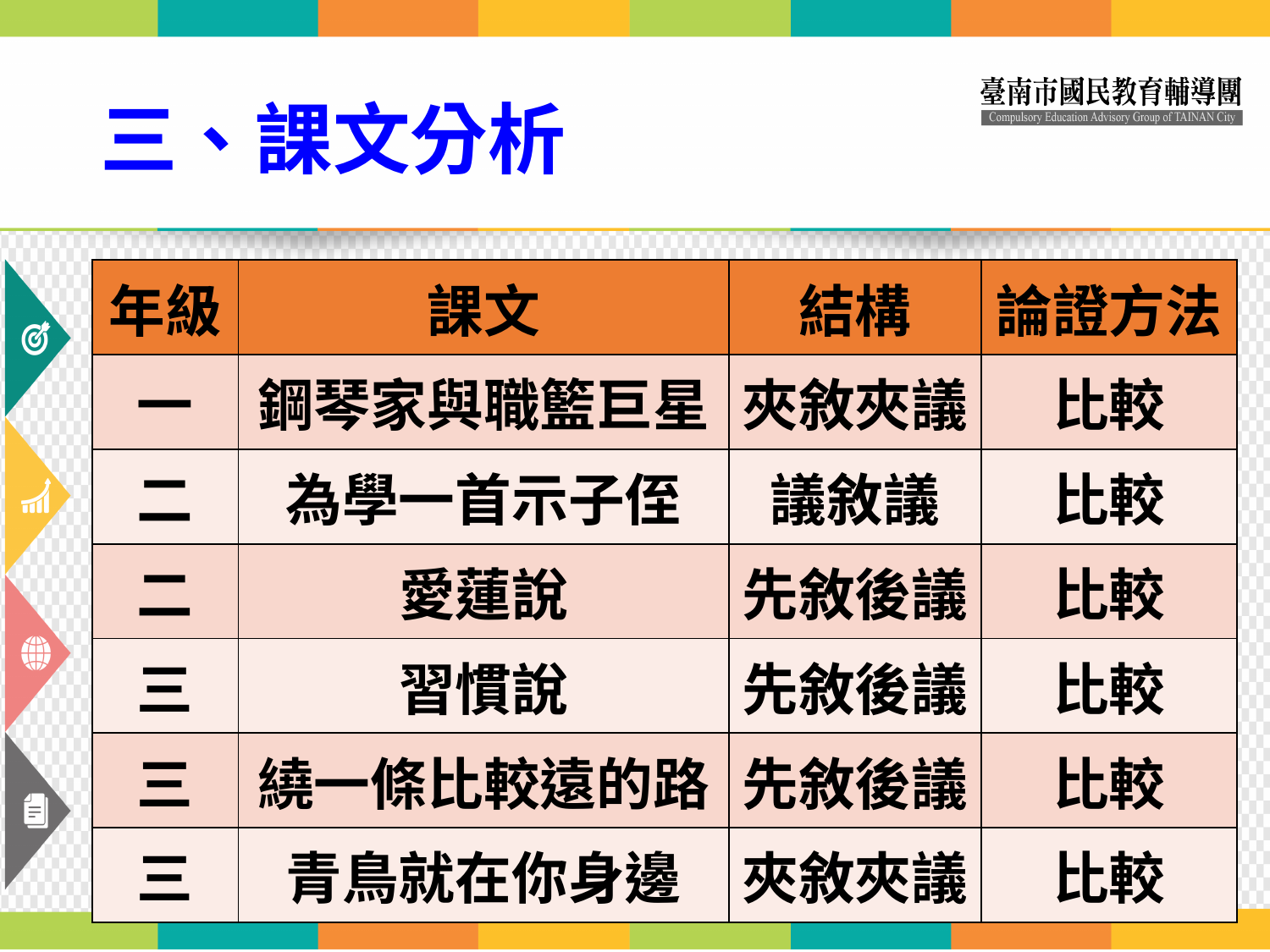

# 三、課文分析
| 年級 | 課文 | 結構 | 論證方法 |
| --- | --- | --- | --- |
| 一 | 鋼琴家與職籃巨星 | 夾敘夾議 | 比較 |
| 二 | 為學一首示子侄 | 議敘議 | 比較 |
| 二 | 愛蓮說 | 先敘後議 | 比較 |
| 三 | 習慣說 | 先敘後議 | 比較 |
| 三 | 繞一條比較遠的路 | 先敘後議 | 比較 |
| 三 | 青鳥就在你身邊 | 夾敘夾議 | 比較 |